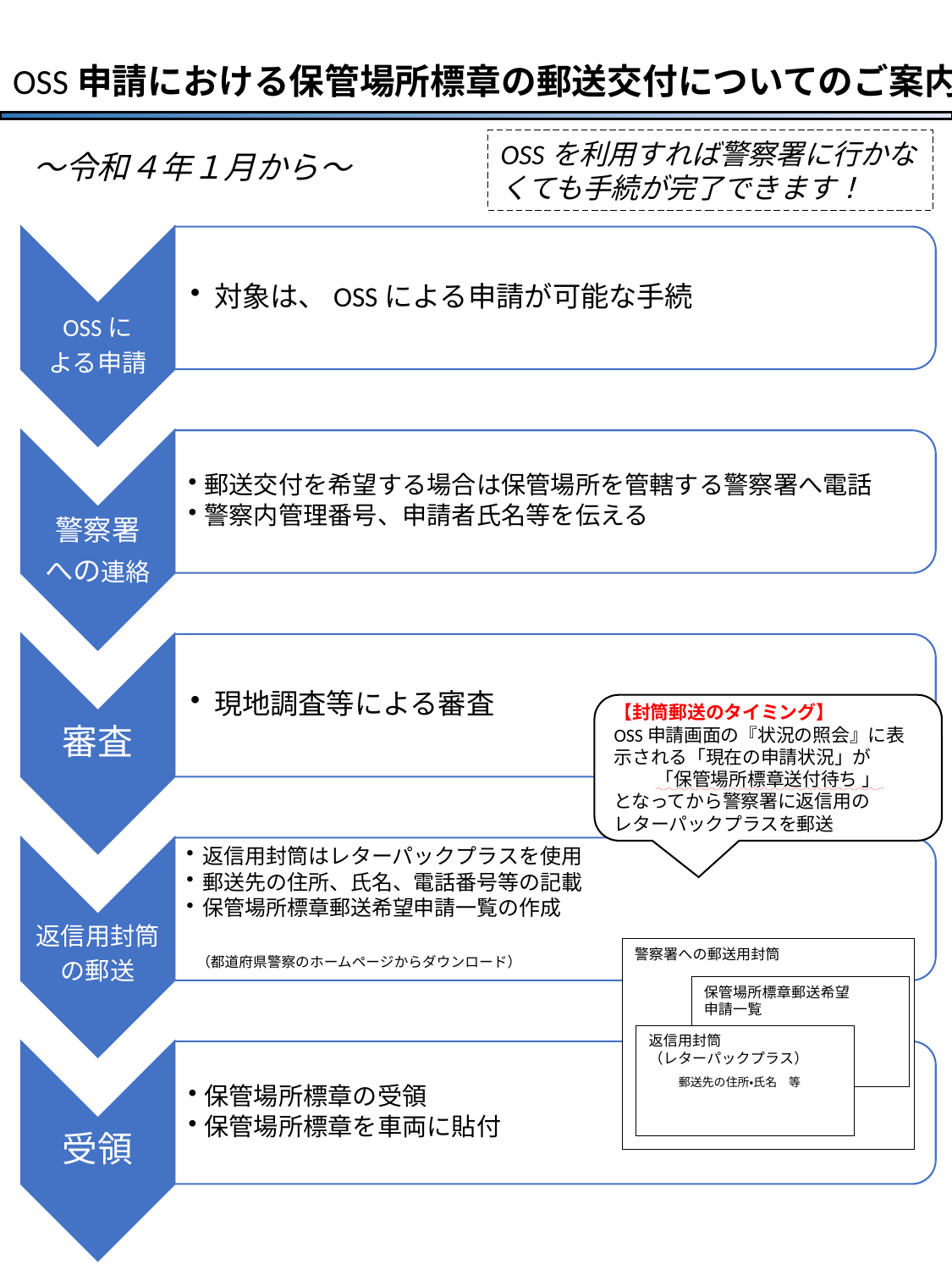

# OSS申請における保管場所標章の郵送交付についてのご案内

OSSを利用すれば警察署に行かなくても手続が完了できます！
～令和４年１月から～
OSSに
よる申請
対象は、OSSによる申請が可能な手続
警察署
への連絡
郵送交付を希望する場合は保管場所を管轄する警察署へ電話
警察内管理番号、申請者氏名等を伝える
審査
現地調査等による審査
返信用封筒
の郵送
返信用封筒はレターパックプラスを使用
郵送先の住所、氏名、電話番号等の記載
保管場所標章郵送希望申請一覧の作成
受領
保管場所標章の受領
保管場所標章を車両に貼付
【封筒郵送のタイミング】
OSS申請画面の『状況の照会』に表示される「現在の申請状況」が
「保管場所標章送付待ち 」
となってから警察署に返信用の
レターパックプラスを郵送
警察署への郵送用封筒
保管場所標章郵送希望
申請一覧
返信用封筒
（レターパックプラス）
郵送先の住所・氏名　等
（都道府県警察のホームページからダウンロード）